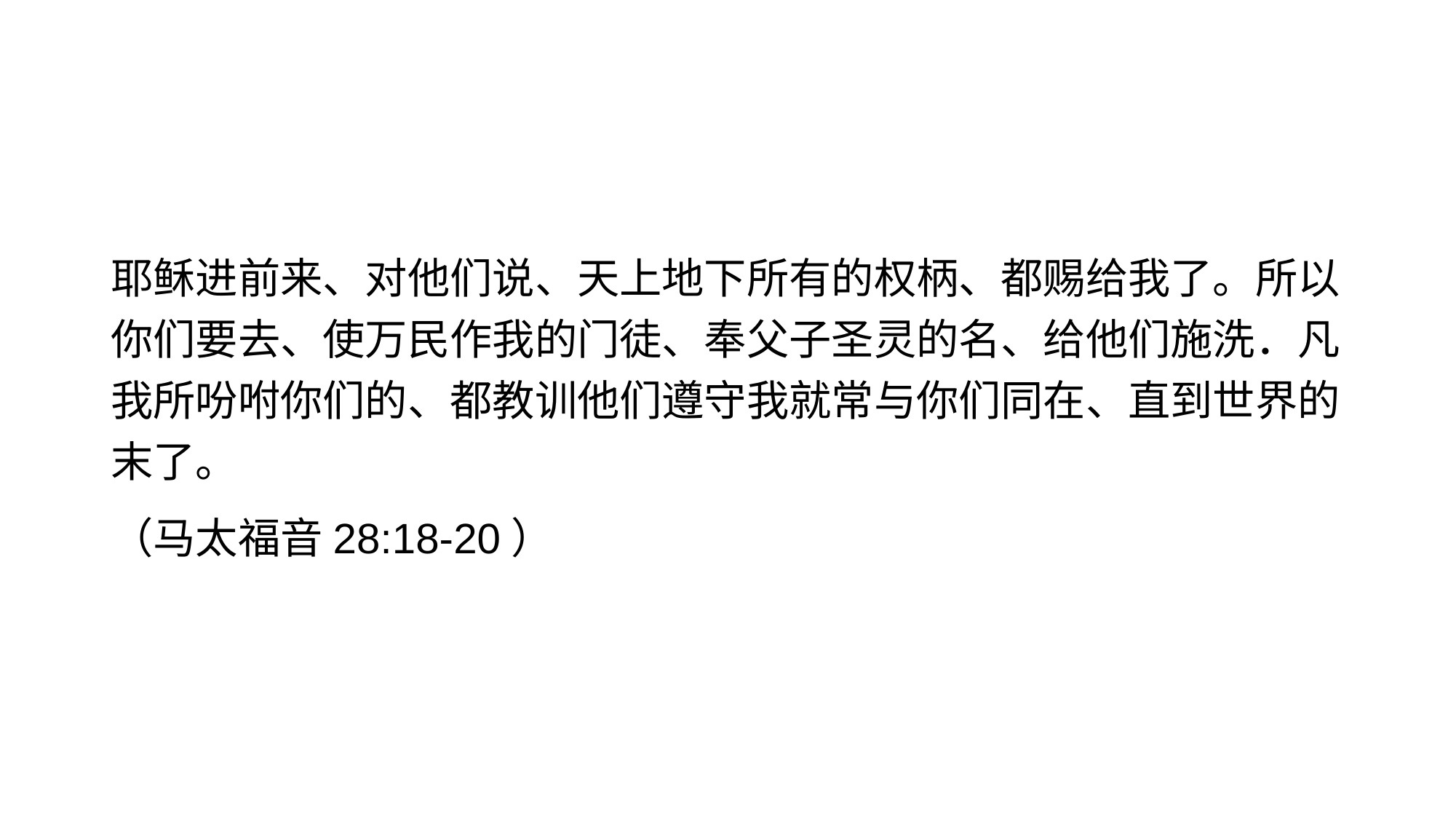

耶稣进前来、对他们说、天上地下所有的权柄、都赐给我了。所以你们要去、使万民作我的门徒、奉父子圣灵的名、给他们施洗．凡我所吩咐你们的、都教训他们遵守我就常与你们同在、直到世界的末了。
（马太福音28:18-20）